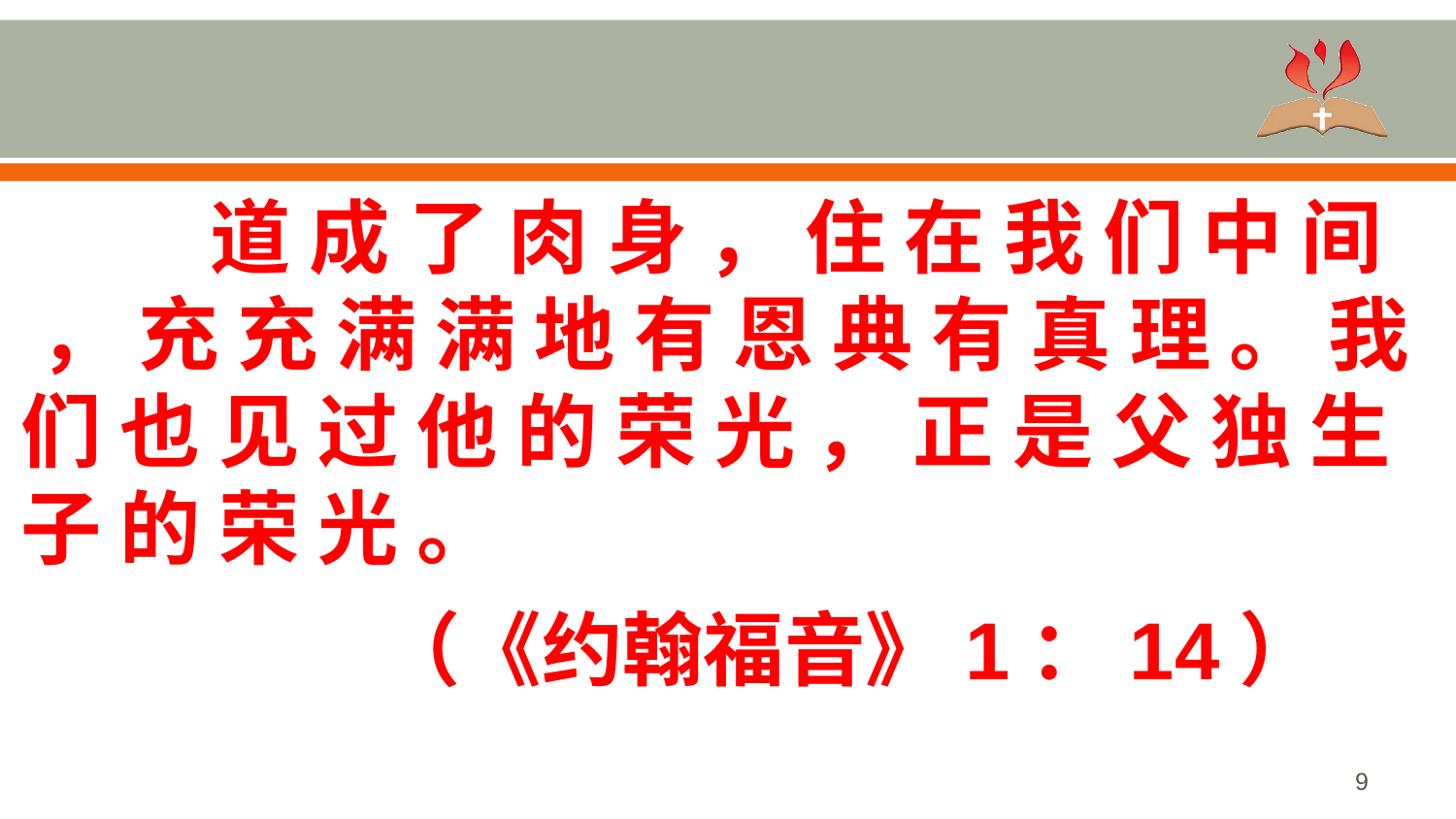

#
      道 成 了 肉 身 ， 住 在 我 们 中 间 ， 充 充 满 满 地 有 恩 典 有 真 理 。 我 们 也 见 过 他 的 荣 光 ， 正 是 父 独 生 子 的 荣 光 。
               （《约翰福音》1：14）

9